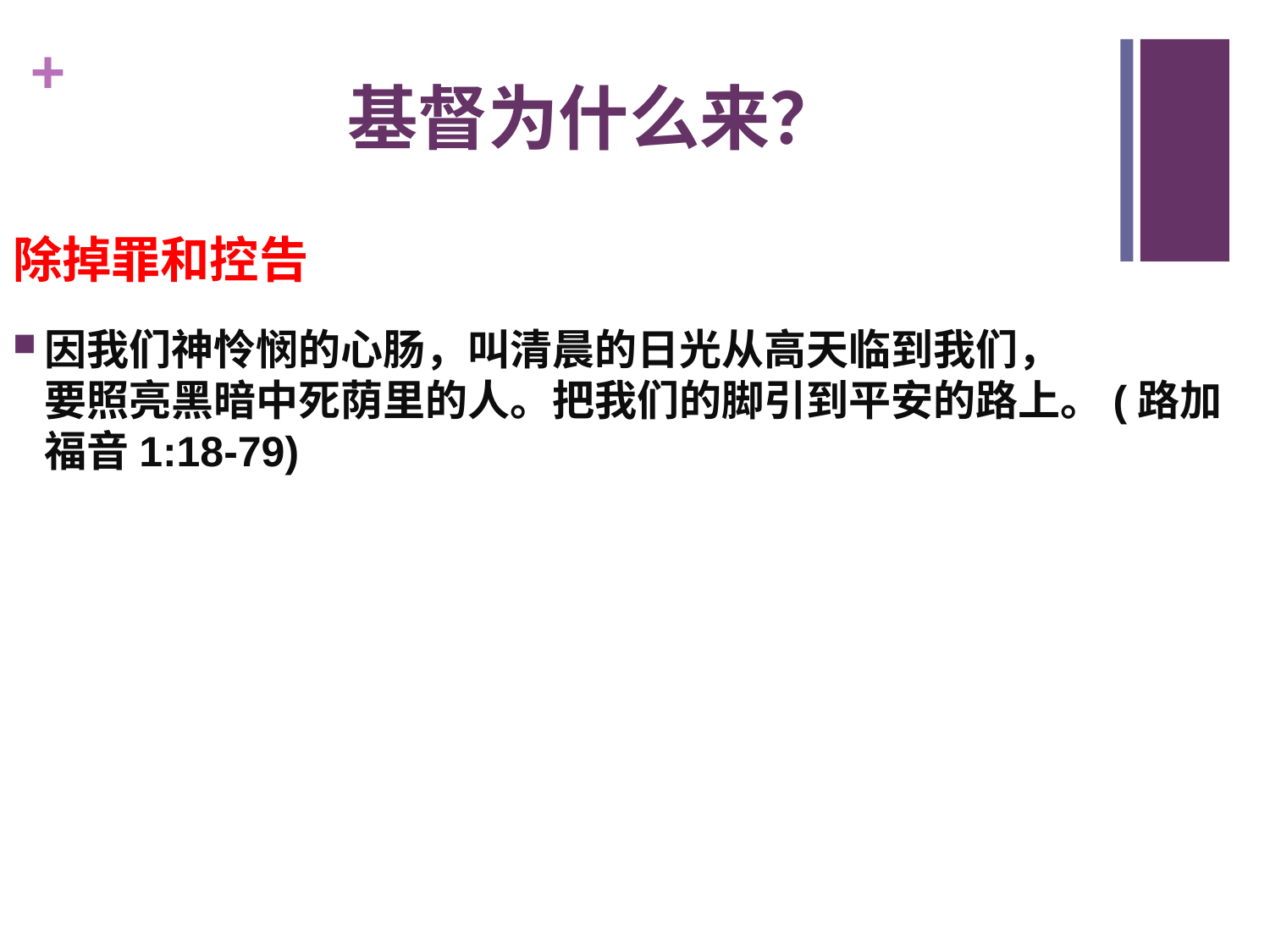

# 基督为什么来？
除掉罪和控告
因我们神怜悯的心肠，叫清晨的日光从高天临到我们，
要照亮黑暗中死荫里的人。把我们的脚引到平安的路上。(路加福音1:18-79)